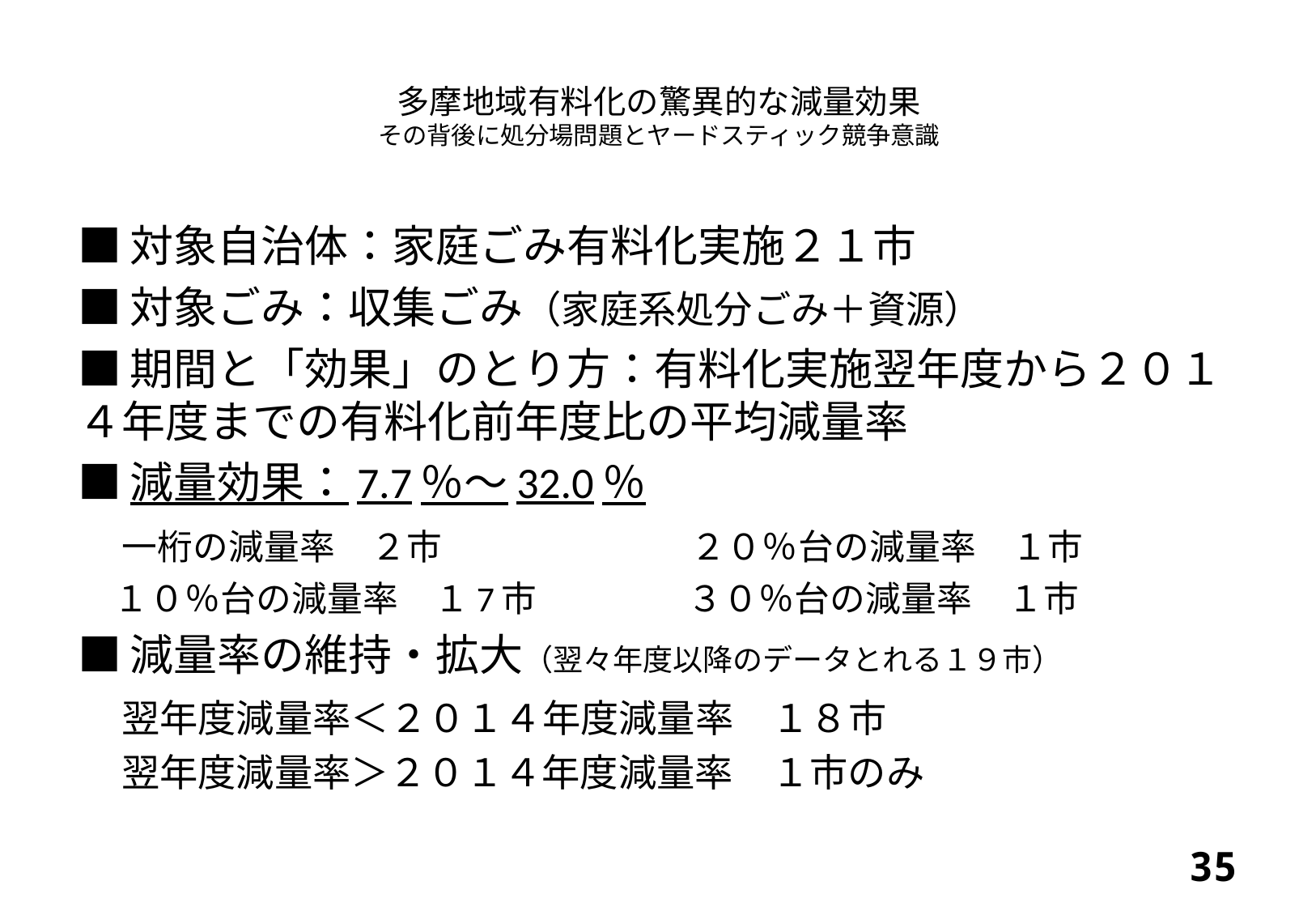

# 多摩地域有料化の驚異的な減量効果 その背後に処分場問題とヤードスティック競争意識
■対象自治体：家庭ごみ有料化実施２１市
■対象ごみ：収集ごみ（家庭系処分ごみ＋資源）
■期間と「効果」のとり方：有料化実施翌年度から２０１４年度までの有料化前年度比の平均減量率
■減量効果：7.7％～32.0％
　一桁の減量率　２市　　　　　　　２０％台の減量率　１市
　１０％台の減量率　１7市　　　　 ３０％台の減量率　１市
■減量率の維持・拡大（翌々年度以降のデータとれる１９市）
　翌年度減量率＜２０１４年度減量率　１８市
　 翌年度減量率＞２０１４年度減量率　１市のみ

35